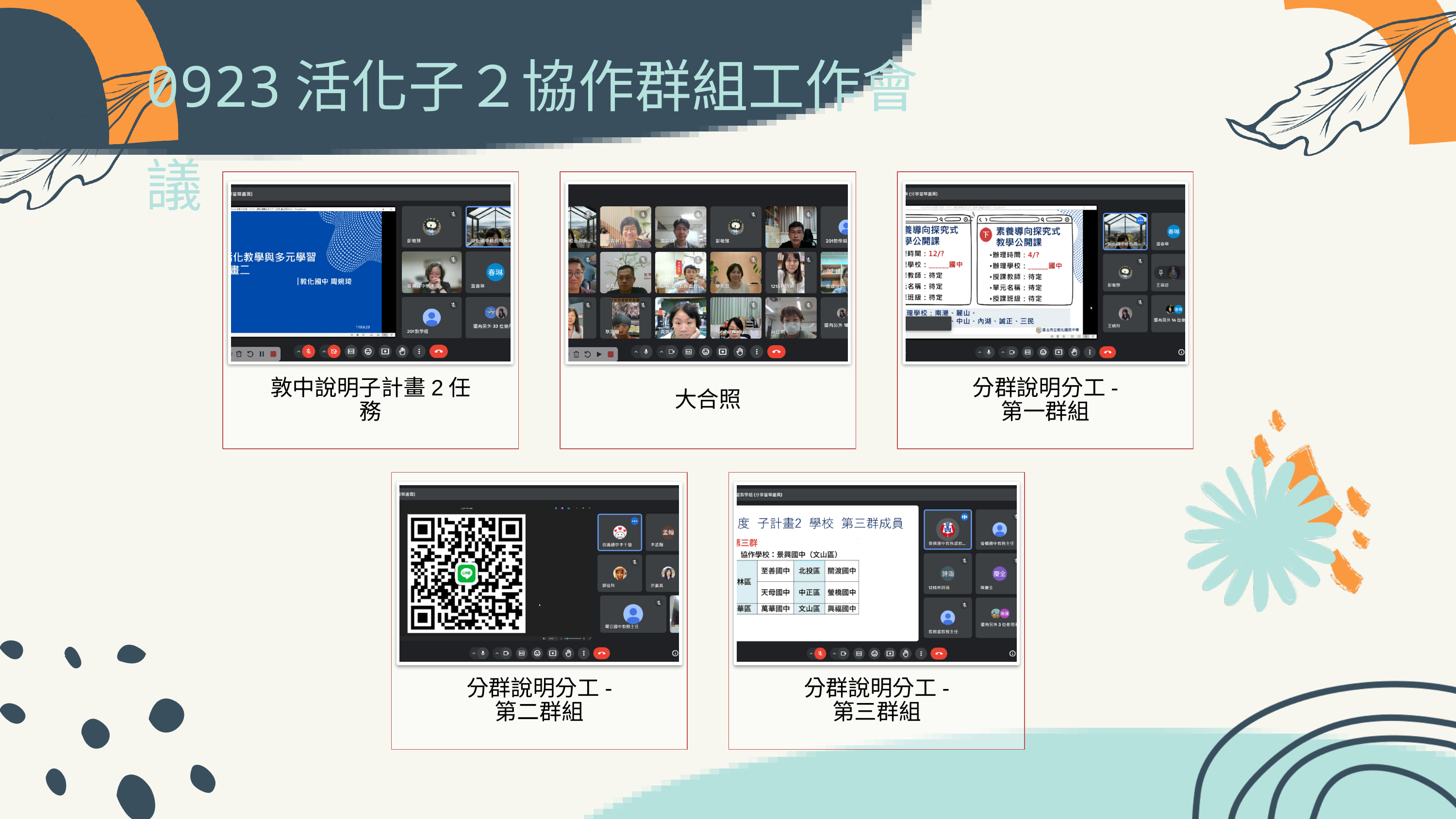

0923活化子２協作群組工作會議

敦中說明子計畫2任務
大合照
分群說明分工-
第一群組
分群說明分工-
第二群組
分群說明分工-
第三群組